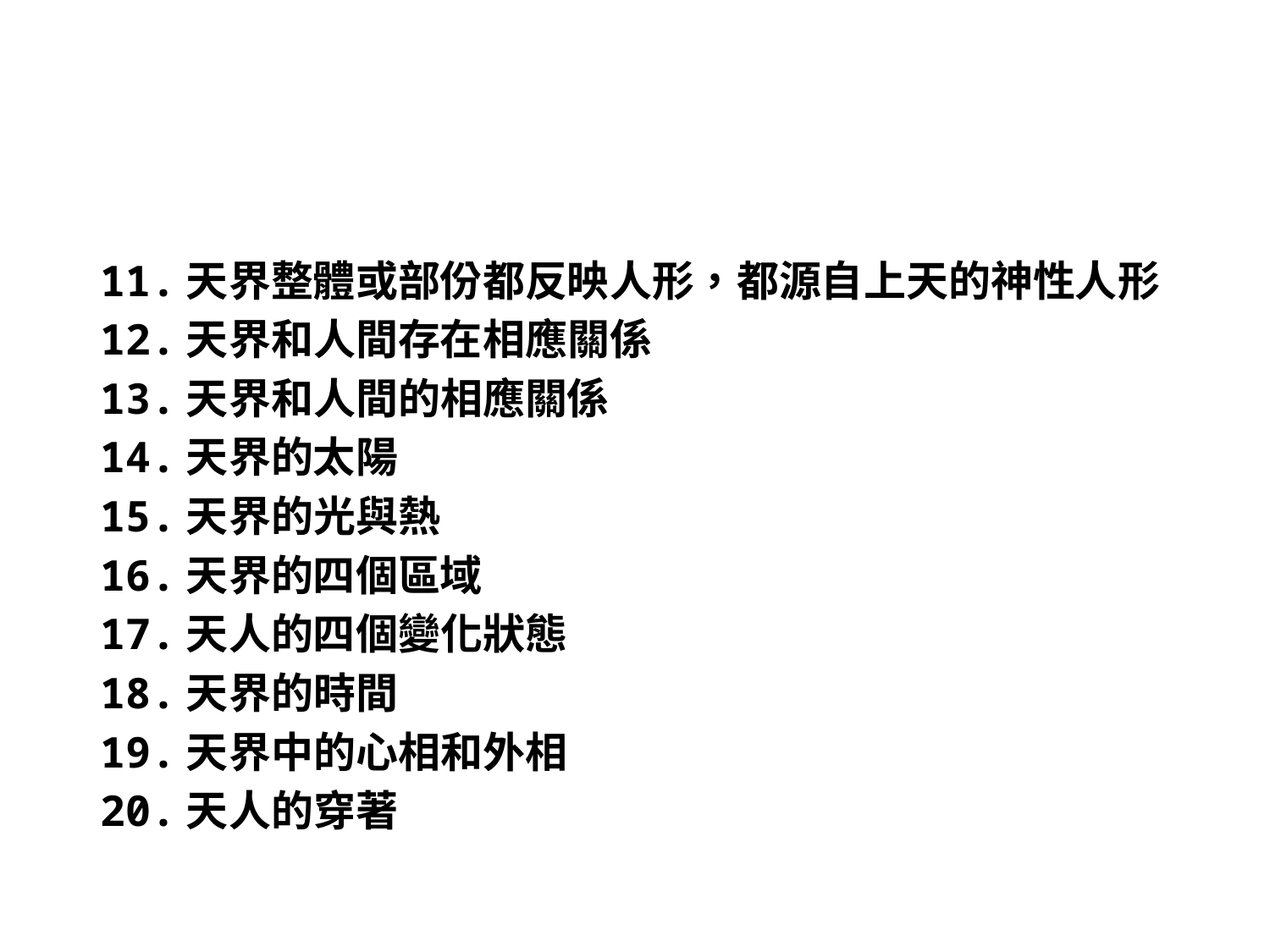

#
11.天界整體或部份都反映人形，都源自上天的神性人形
12.天界和人間存在相應關係
13.天界和人間的相應關係
14.天界的太陽
15.天界的光與熱
16.天界的四個區域
17.天人的四個變化狀態
18.天界的時間
19.天界中的心相和外相
20.天人的穿著